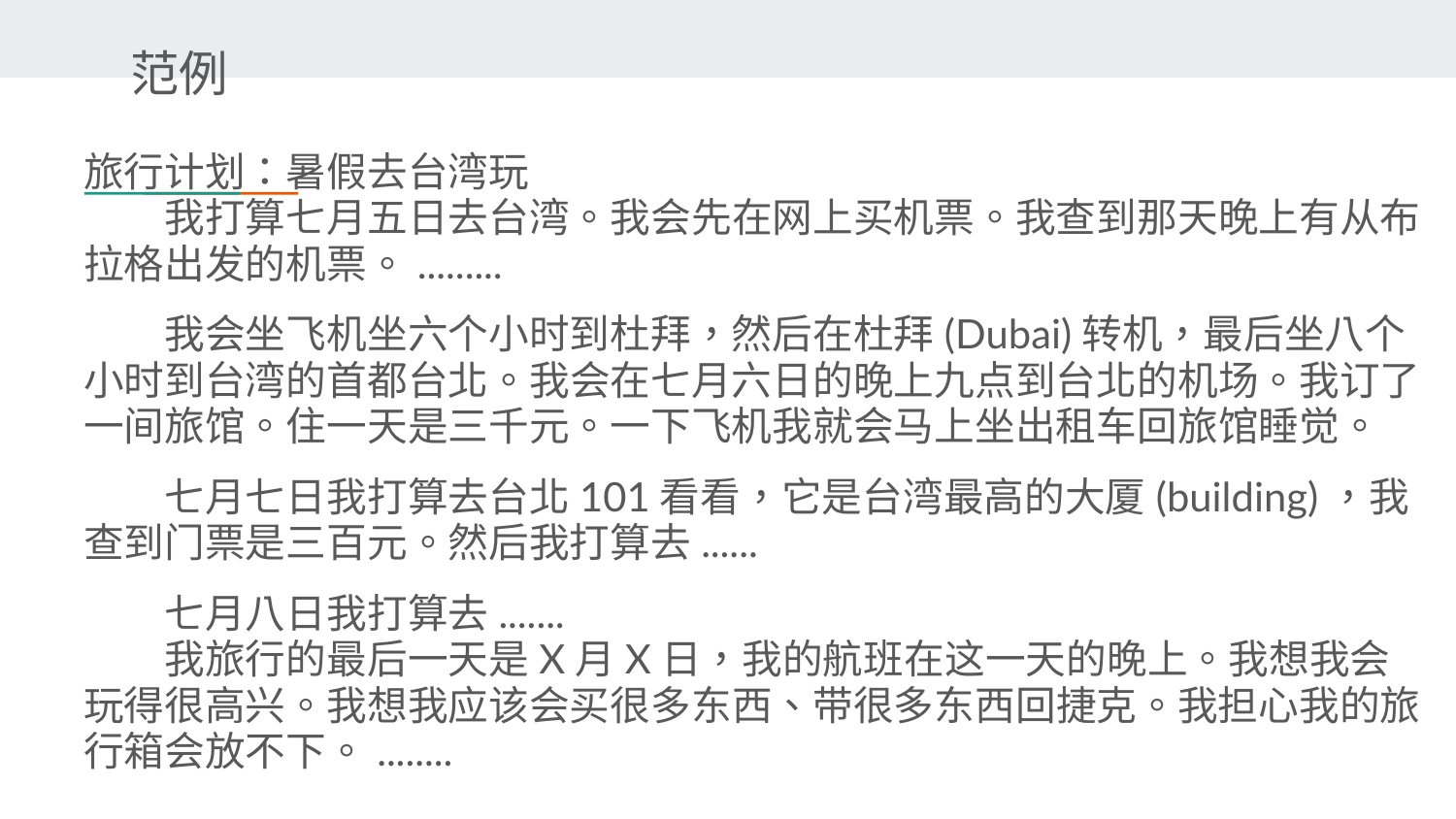

# 范例

旅行计划：暑假去台湾玩
　　我打算七月五日去台湾。我会先在网上买机票。我查到那天晚上有从布拉格出发的机票。.........
　　我会坐飞机坐六个小时到杜拜，然后在杜拜(Dubai)转机，最后坐八个小时到台湾的首都台北。我会在七月六日的晚上九点到台北的机场。我订了一间旅馆。住一天是三千元。一下飞机我就会马上坐出租车回旅馆睡觉。
　　七月七日我打算去台北101看看，它是台湾最高的大厦(building)，我查到门票是三百元。然后我打算去......
　　七月八日我打算去.......
　　我旅行的最后一天是X月X日，我的航班在这一天的晚上。我想我会玩得很高兴。我想我应该会买很多东西、带很多东西回捷克。我担心我的旅行箱会放不下。........